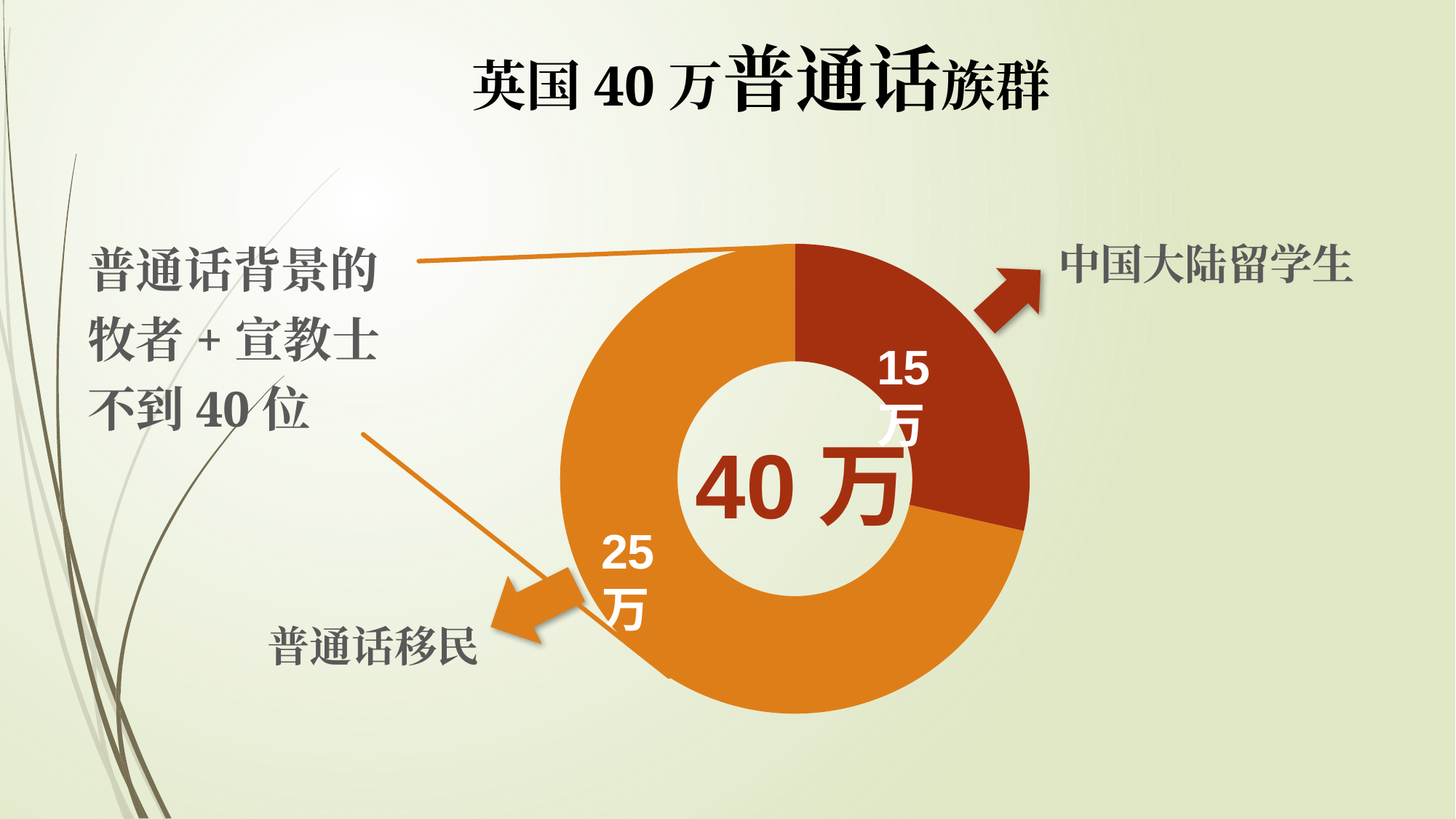

英国40万普通话族群

### Chart

| Category | Sales |
|---|---|
| 普通话学生        | 10.0 |
| 普通话移民 | 25.0 |
普通话背景的
牧者+宣教士
不到40位
中国大陆留学生

15万
40万
25万

普通话移民